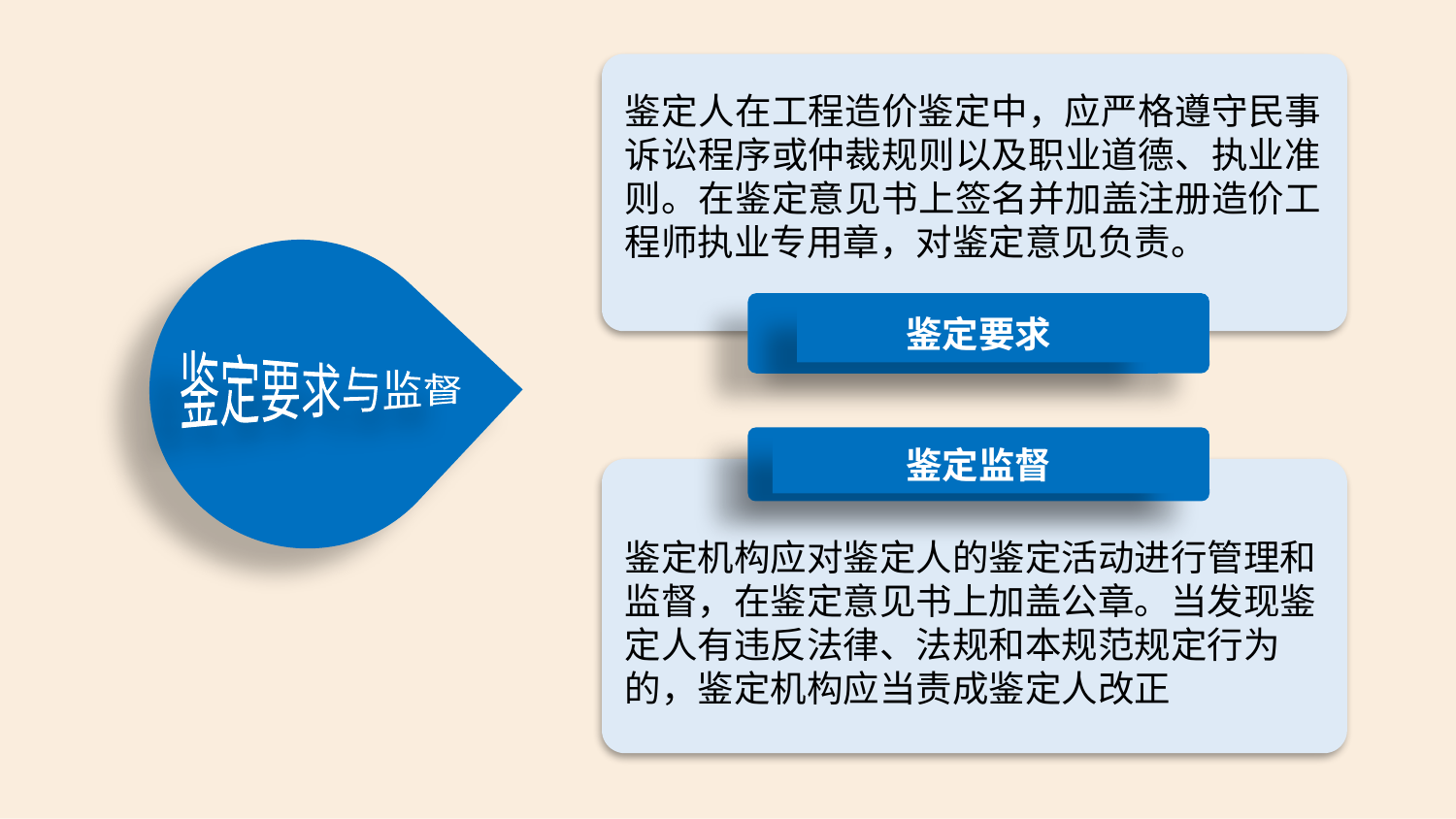

鉴定人在工程造价鉴定中，应严格遵守民事诉讼程序或仲裁规则以及职业道德、执业准则。在鉴定意见书上签名并加盖注册造价工程师执业专用章，对鉴定意见负责。

鉴定要求与监督

鉴定要求

鉴定监督

鉴定机构应对鉴定人的鉴定活动进行管理和监督，在鉴定意见书上加盖公章。当发现鉴定人有违反法律、法规和本规范规定行为的，鉴定机构应当责成鉴定人改正